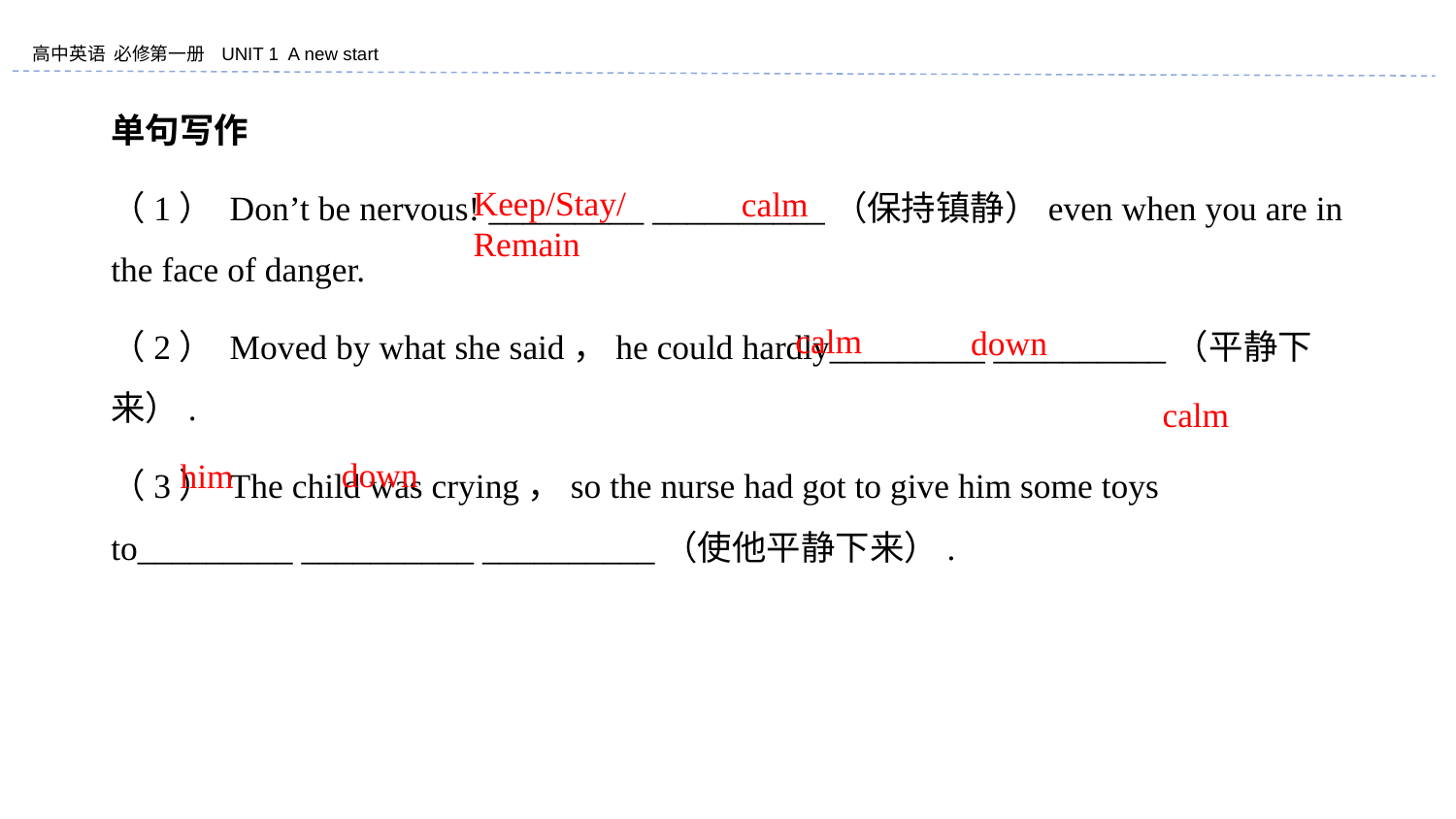

单句写作
（1） Don’t be nervous! _________ __________（保持镇静）even when you are in the face of danger.
（2） Moved by what she said，he could hardly_________ __________（平静下来）.
（3） The child was crying，so the nurse had got to give him some toys to_________ __________ __________（使他平静下来）.
Keep/Stay/Remain
calm
calm
down
calm
down
him